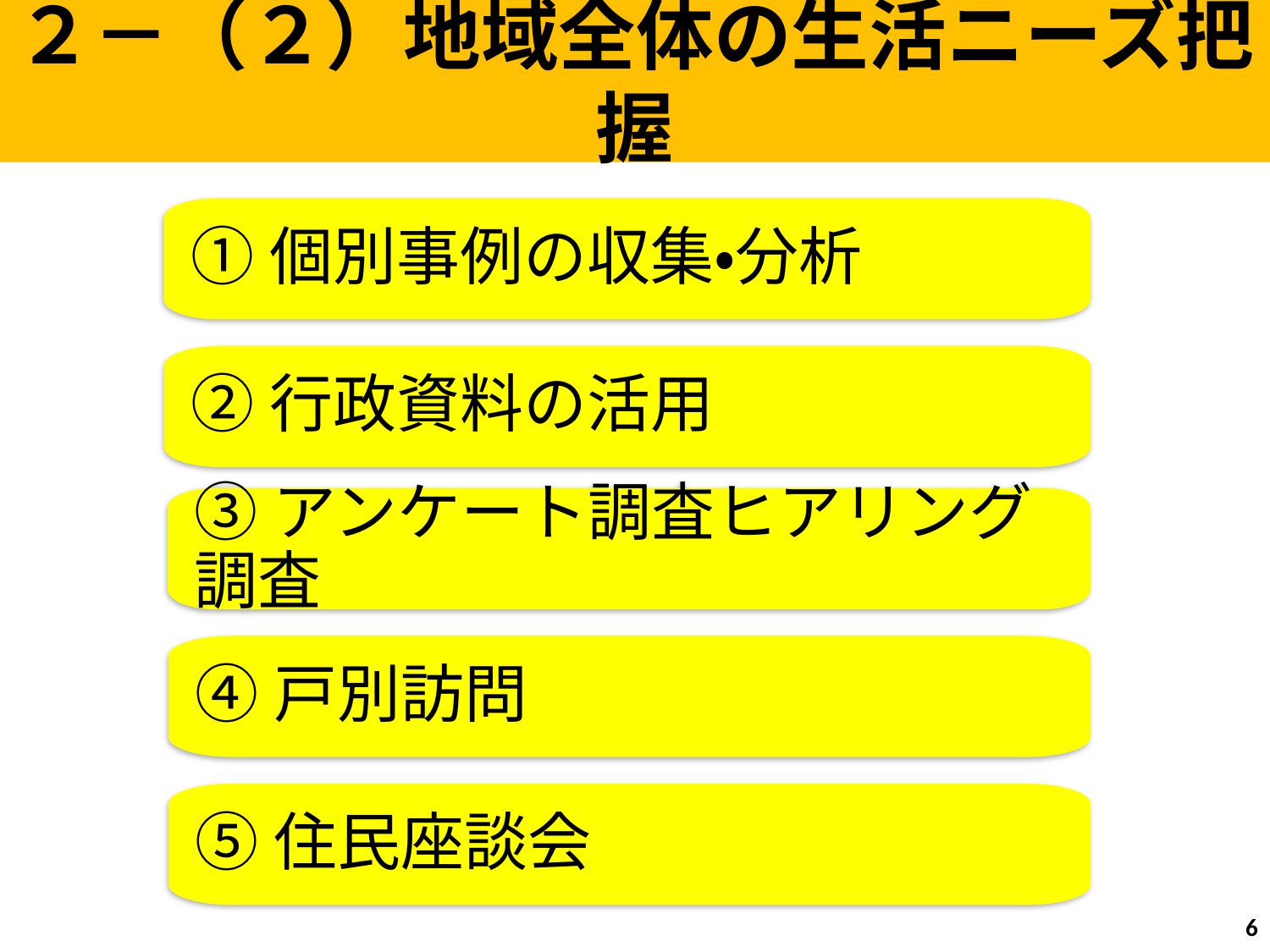

２－（２）地域全体の生活ニーズ把握
①個別事例の収集・分析
②行政資料の活用
③アンケート調査ヒアリング調査
④戸別訪問
⑤住民座談会
6